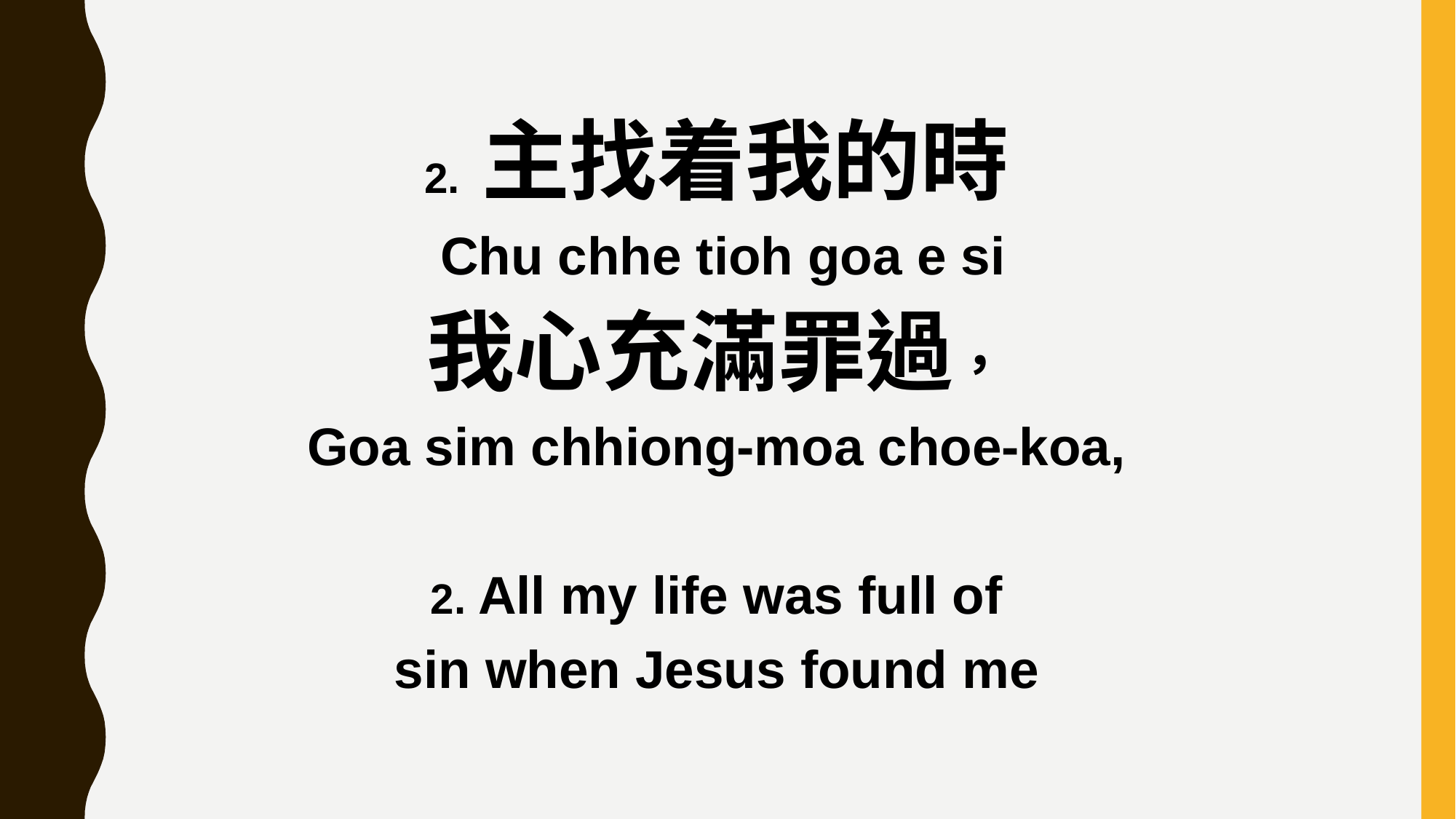

2. 主找着我的時
 Chu chhe tioh goa e si
我心充滿罪過，
Goa sim chhiong-moa choe-koa,

2. All my life was full of
sin when Jesus found me